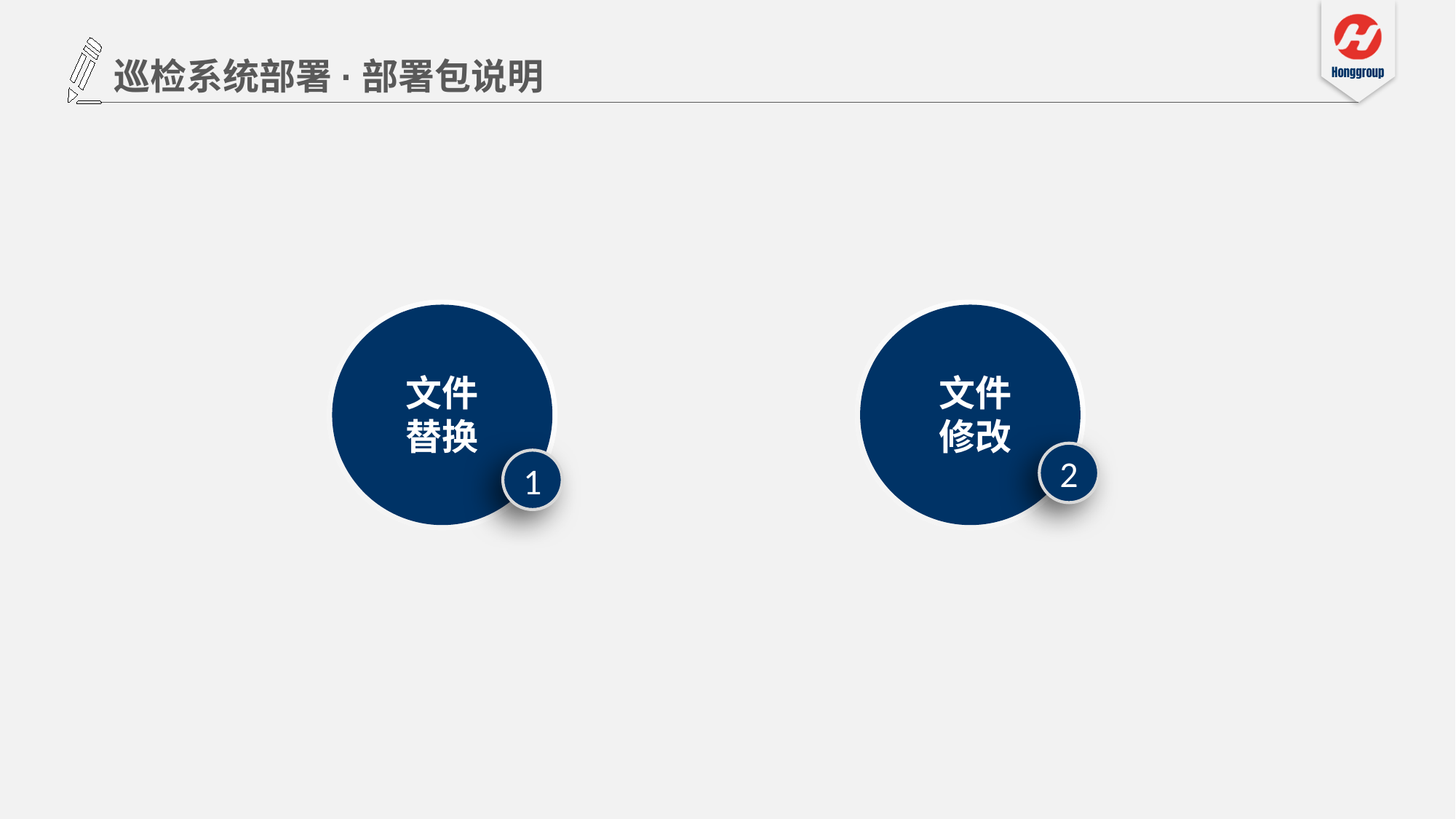

巡检系统部署·部署包说明

文件
替换
1

文件
修改
2